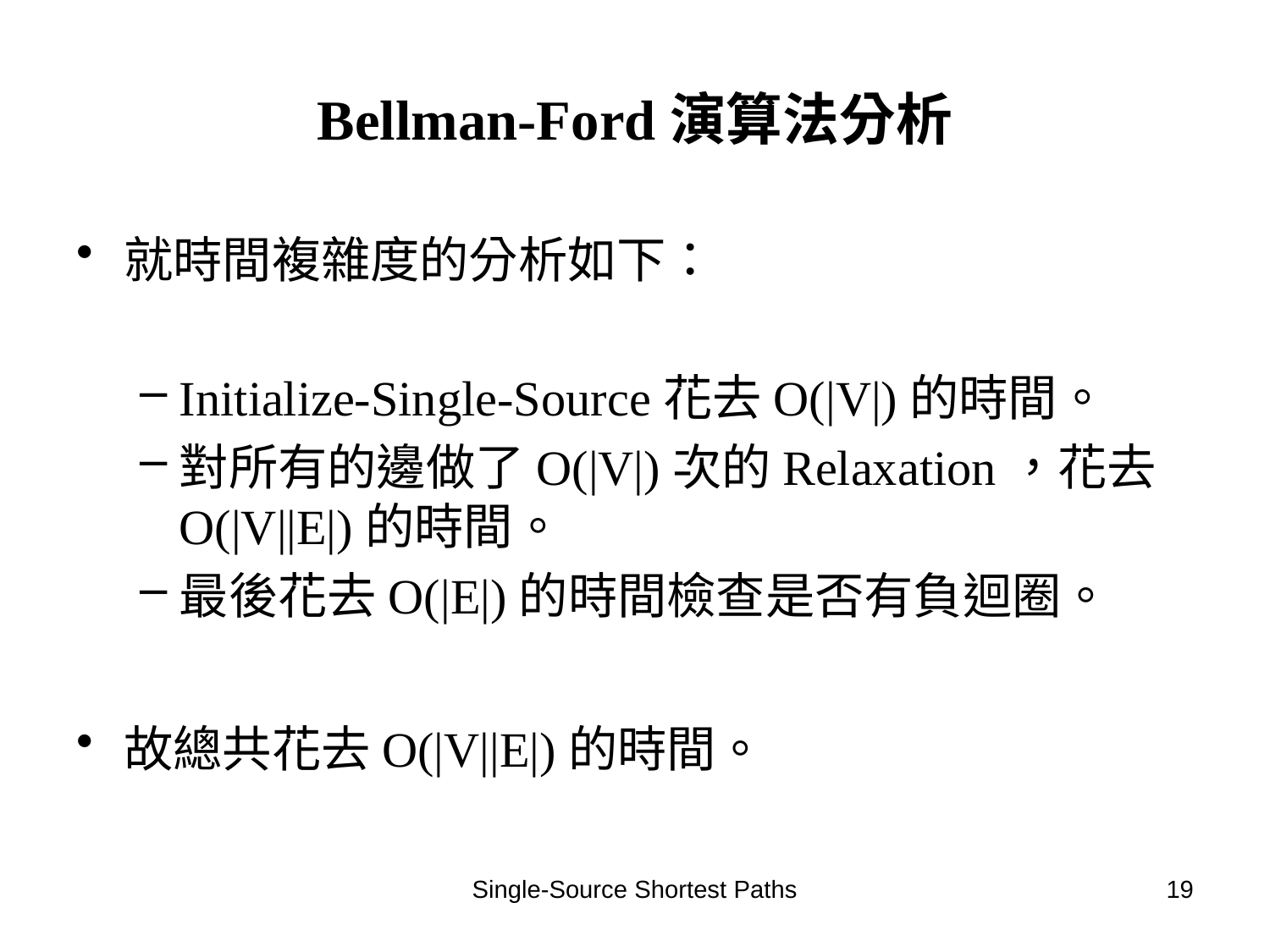

# Bellman-Ford演算法分析
就時間複雜度的分析如下：

Initialize-Single-Source花去O(|V|)的時間。
對所有的邊做了O(|V|)次的Relaxation，花去O(|V||E|)的時間。
最後花去O(|E|)的時間檢查是否有負迴圈。

故總共花去O(|V||E|)的時間。

Single-Source Shortest Paths
19